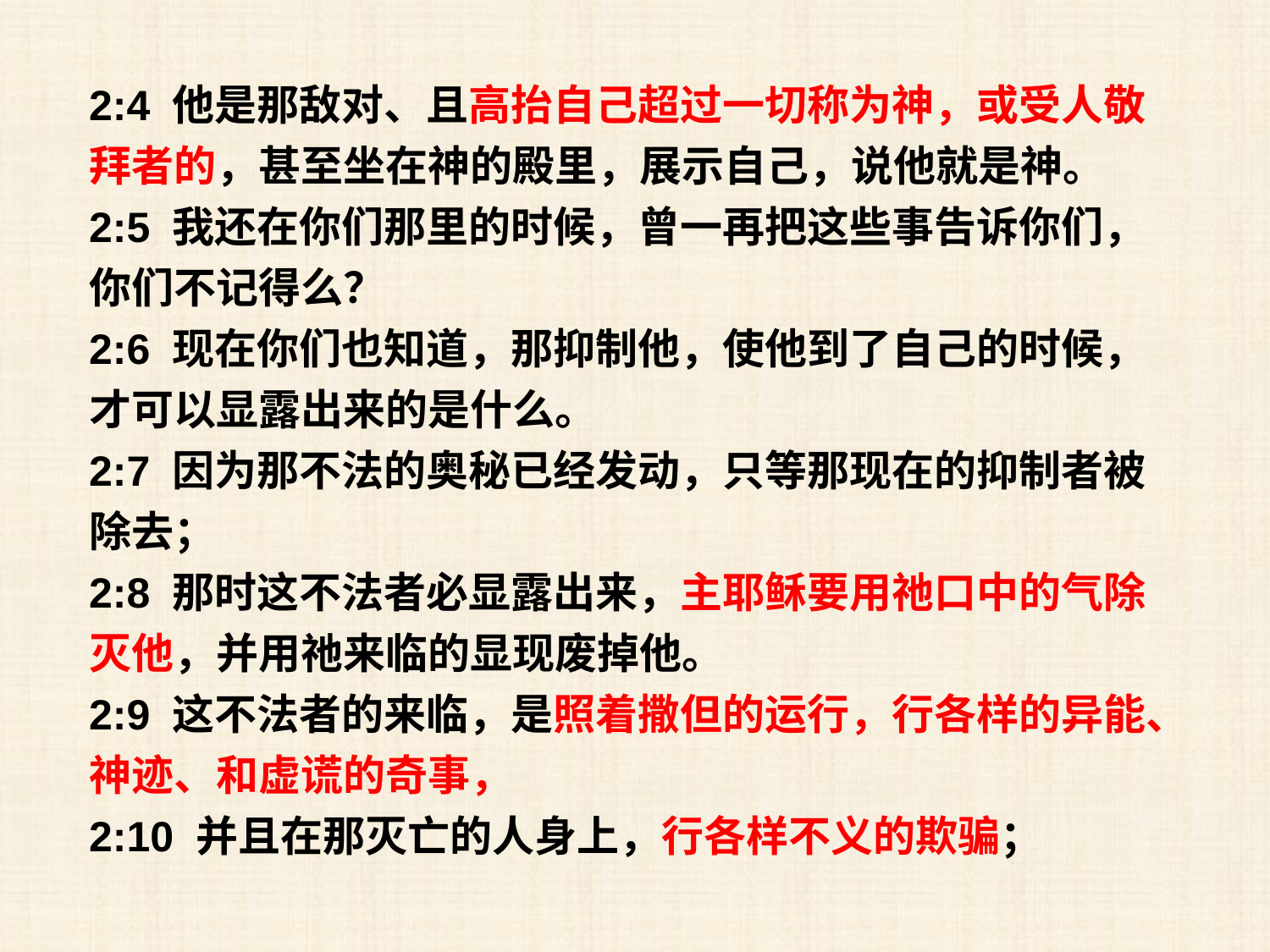

2:4 他是那敌对、且高抬自己超过一切称为神，或受人敬拜者的，甚至坐在神的殿里，展示自己，说他就是神。
2:5 我还在你们那里的时候，曾一再把这些事告诉你们，你们不记得么？
2:6 现在你们也知道，那抑制他，使他到了自己的时候，才可以显露出来的是什么。
2:7 因为那不法的奥秘已经发动，只等那现在的抑制者被除去；
2:8 那时这不法者必显露出来，主耶稣要用祂口中的气除灭他，并用祂来临的显现废掉他。
2:9 这不法者的来临，是照着撒但的运行，行各样的异能、神迹、和虚谎的奇事，
2:10 并且在那灭亡的人身上，行各样不义的欺骗；